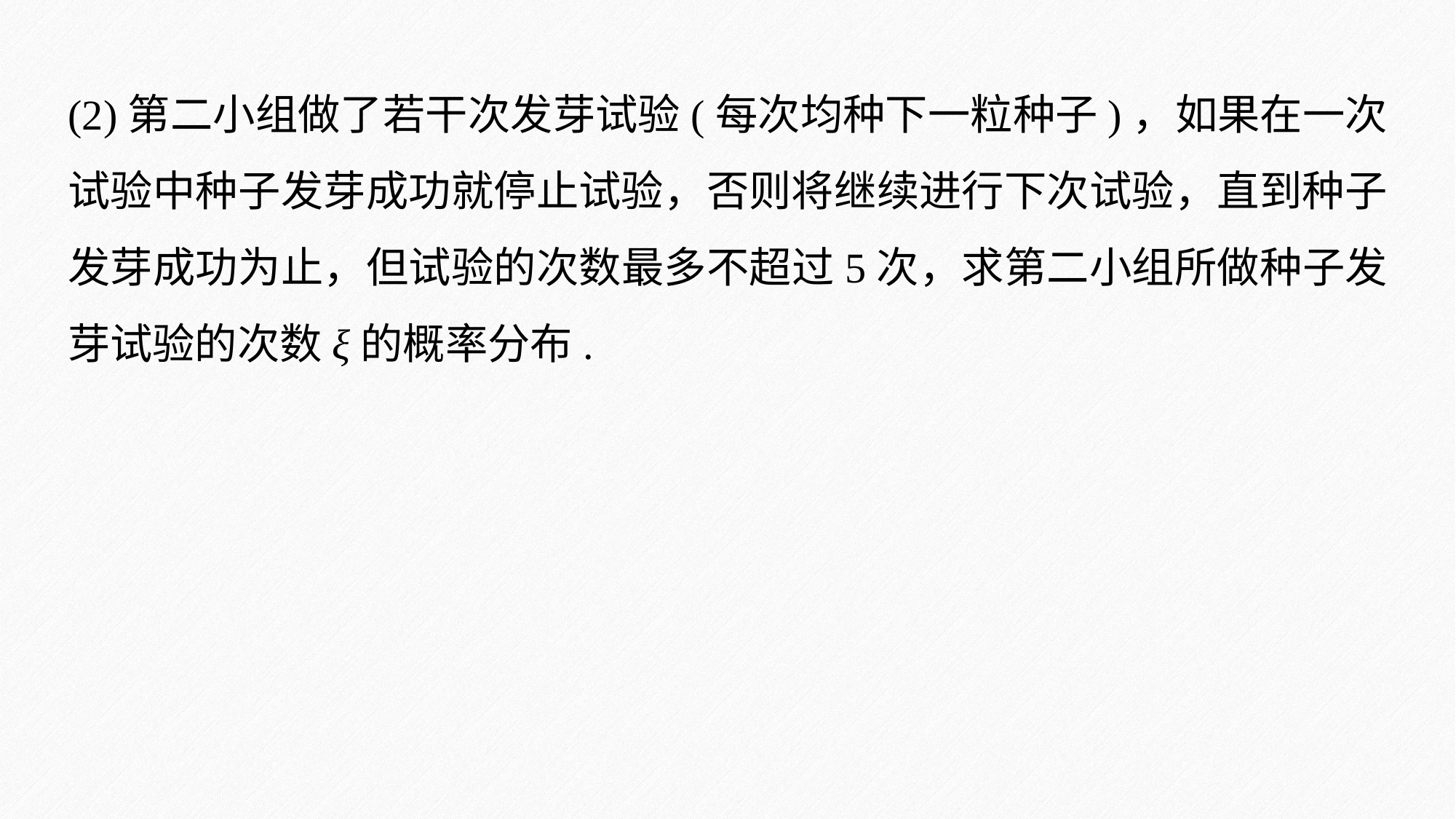

(2)第二小组做了若干次发芽试验(每次均种下一粒种子)，如果在一次试验中种子发芽成功就停止试验，否则将继续进行下次试验，直到种子发芽成功为止，但试验的次数最多不超过5次，求第二小组所做种子发芽试验的次数ξ的概率分布.